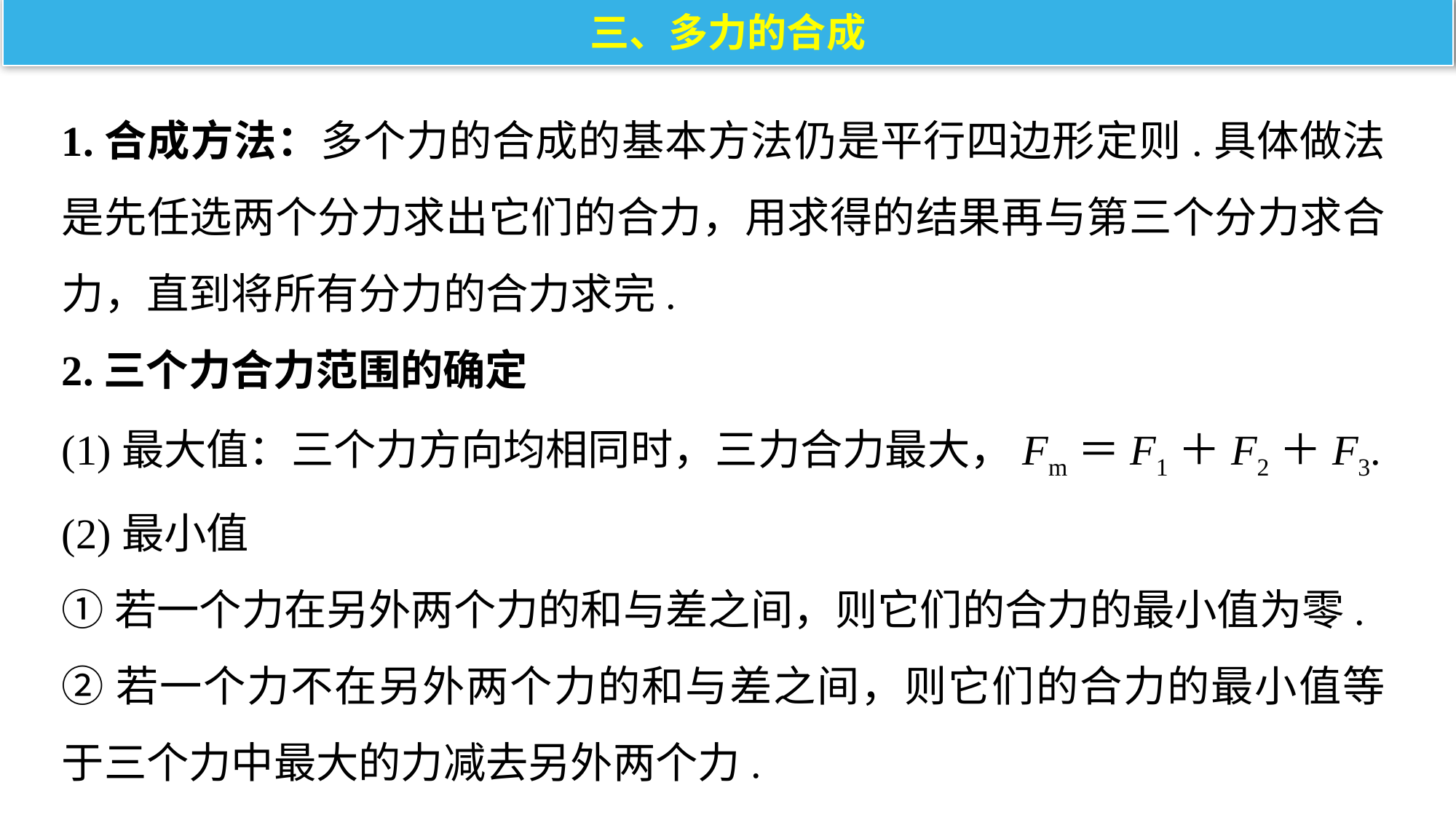

三、多力的合成
1.合成方法：多个力的合成的基本方法仍是平行四边形定则.具体做法是先任选两个分力求出它们的合力，用求得的结果再与第三个分力求合力，直到将所有分力的合力求完.
2.三个力合力范围的确定
(1)最大值：三个力方向均相同时，三力合力最大，Fm＝F1＋F2＋F3.
(2)最小值
①若一个力在另外两个力的和与差之间，则它们的合力的最小值为零.
②若一个力不在另外两个力的和与差之间，则它们的合力的最小值等于三个力中最大的力减去另外两个力.